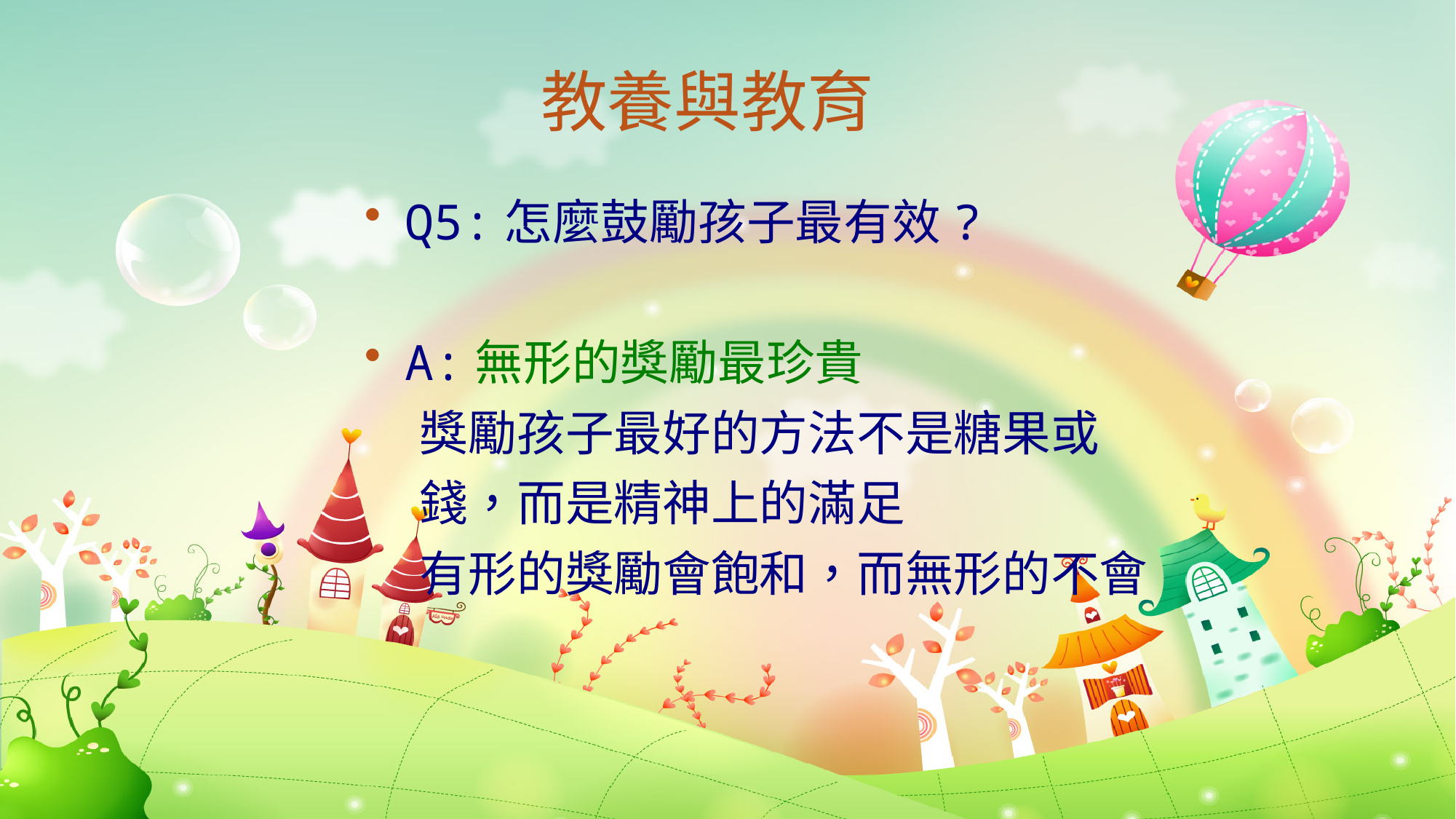

教養與教育
Q5:怎麼鼓勵孩子最有效?

A:無形的獎勵最珍貴
    獎勵孩子最好的方法不是糖果或
    錢，而是精神上的滿足
    有形的獎勵會飽和，而無形的不會